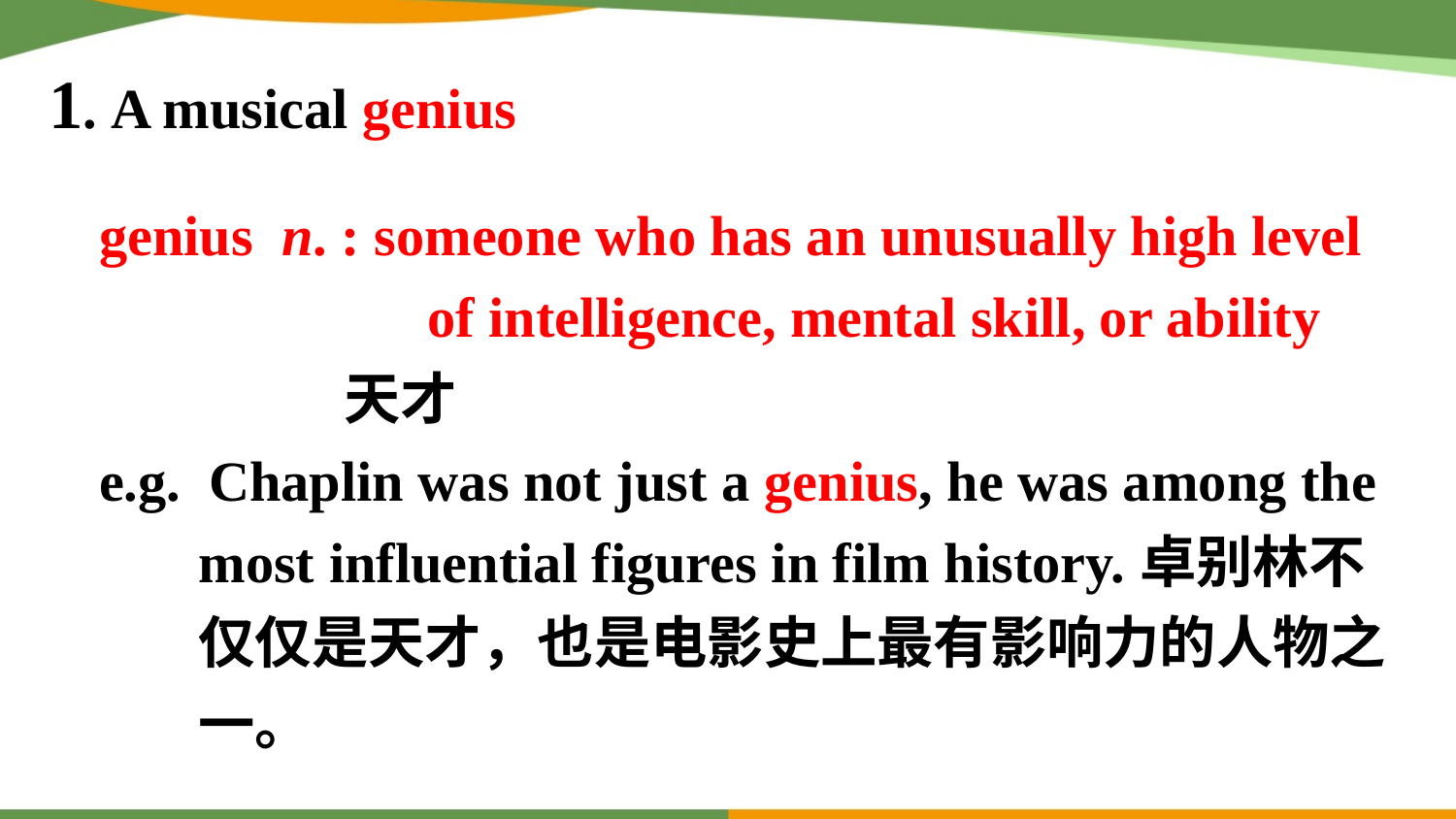

1. A musical genius
genius  n. : someone who has an unusually high level of intelligence, mental skill, or ability
                  天才
e.g.  Chaplin was not just a genius, he was among the most influential figures in film history.卓别林不仅仅是天才，也是电影史上最有影响力的人物之一。